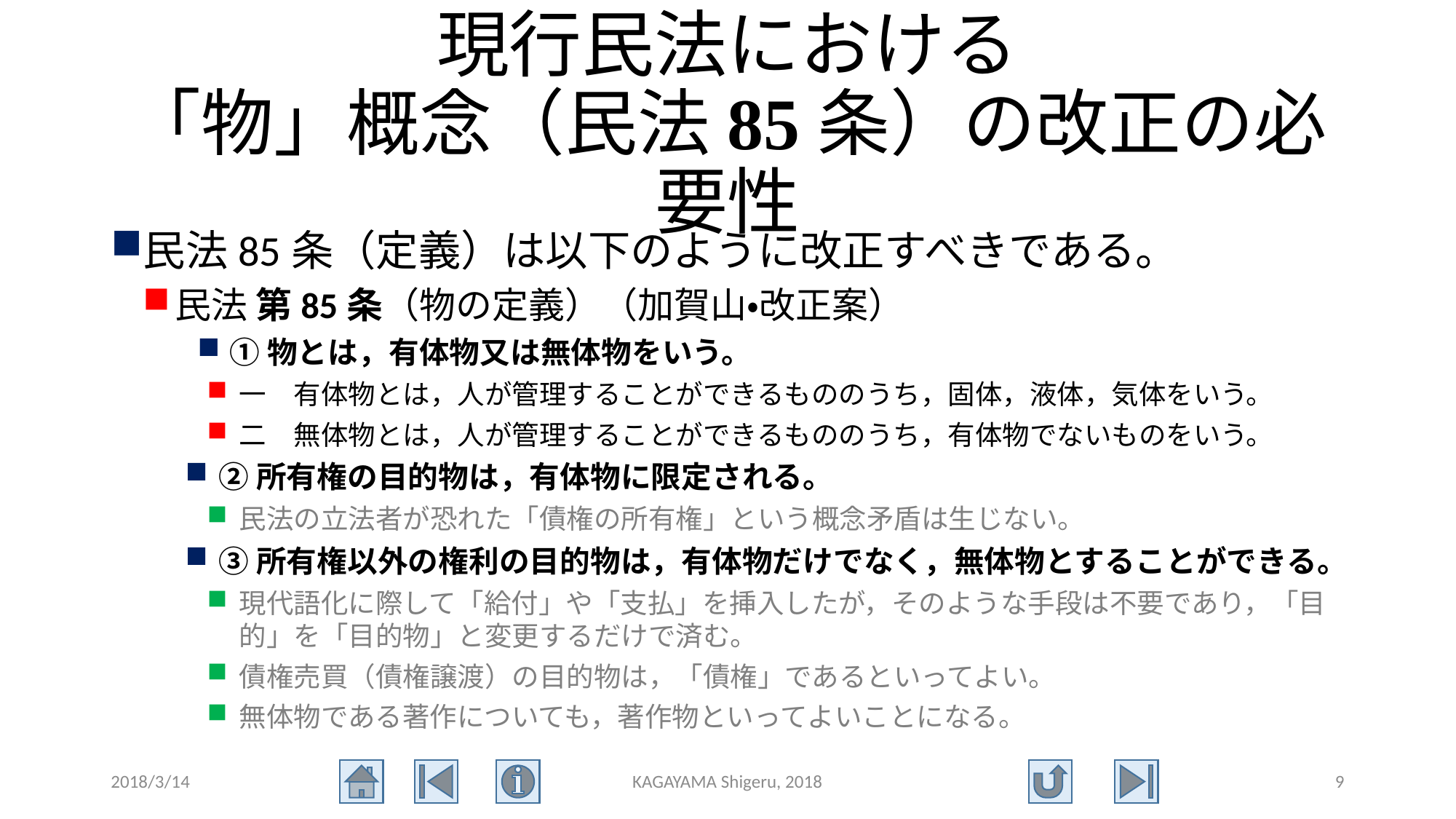

# 現行民法における 「物」概念（民法85条）の改正の必要性
民法85条（定義）は以下のように改正すべきである。
民法 第85条（物の定義）（加賀山・改正案）
①物とは，有体物又は無体物をいう。
一　有体物とは，人が管理することができるもののうち，固体，液体，気体をいう。
二　無体物とは，人が管理することができるもののうち，有体物でないものをいう。
②所有権の目的物は，有体物に限定される。
民法の立法者が恐れた「債権の所有権」という概念矛盾は生じない。
③所有権以外の権利の目的物は，有体物だけでなく，無体物とすることができる。
現代語化に際して「給付」や「支払」を挿入したが，そのような手段は不要であり，「目的」を「目的物」と変更するだけで済む。
債権売買（債権譲渡）の目的物は，「債権」であるといってよい。
無体物である著作についても，著作物といってよいことになる。
2018/3/14
KAGAYAMA Shigeru, 2018
9